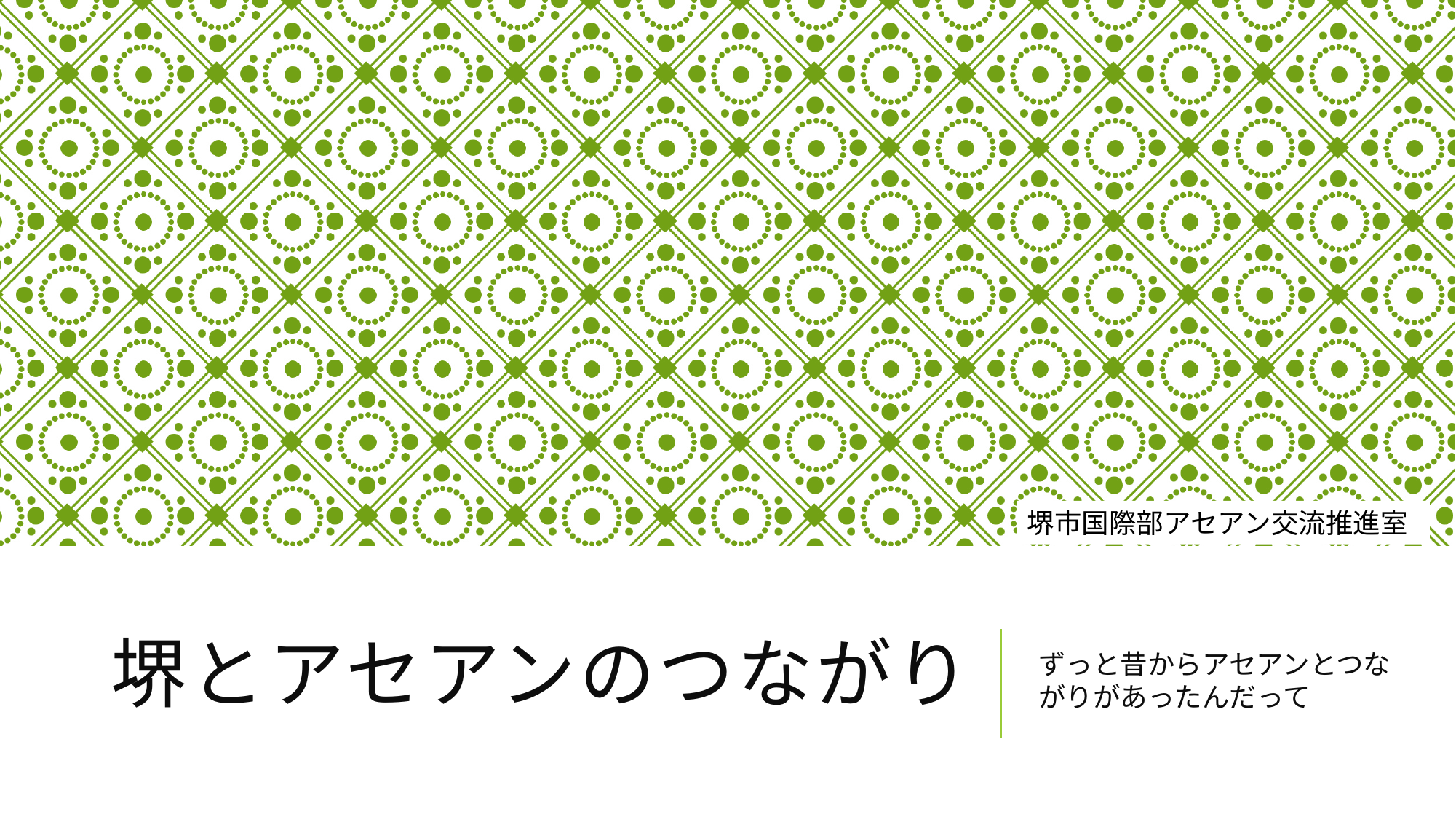

堺市国際部アセアン交流推進室
# 堺とアセアンのつながり
ずっと昔からアセアンとつながりがあったんだって